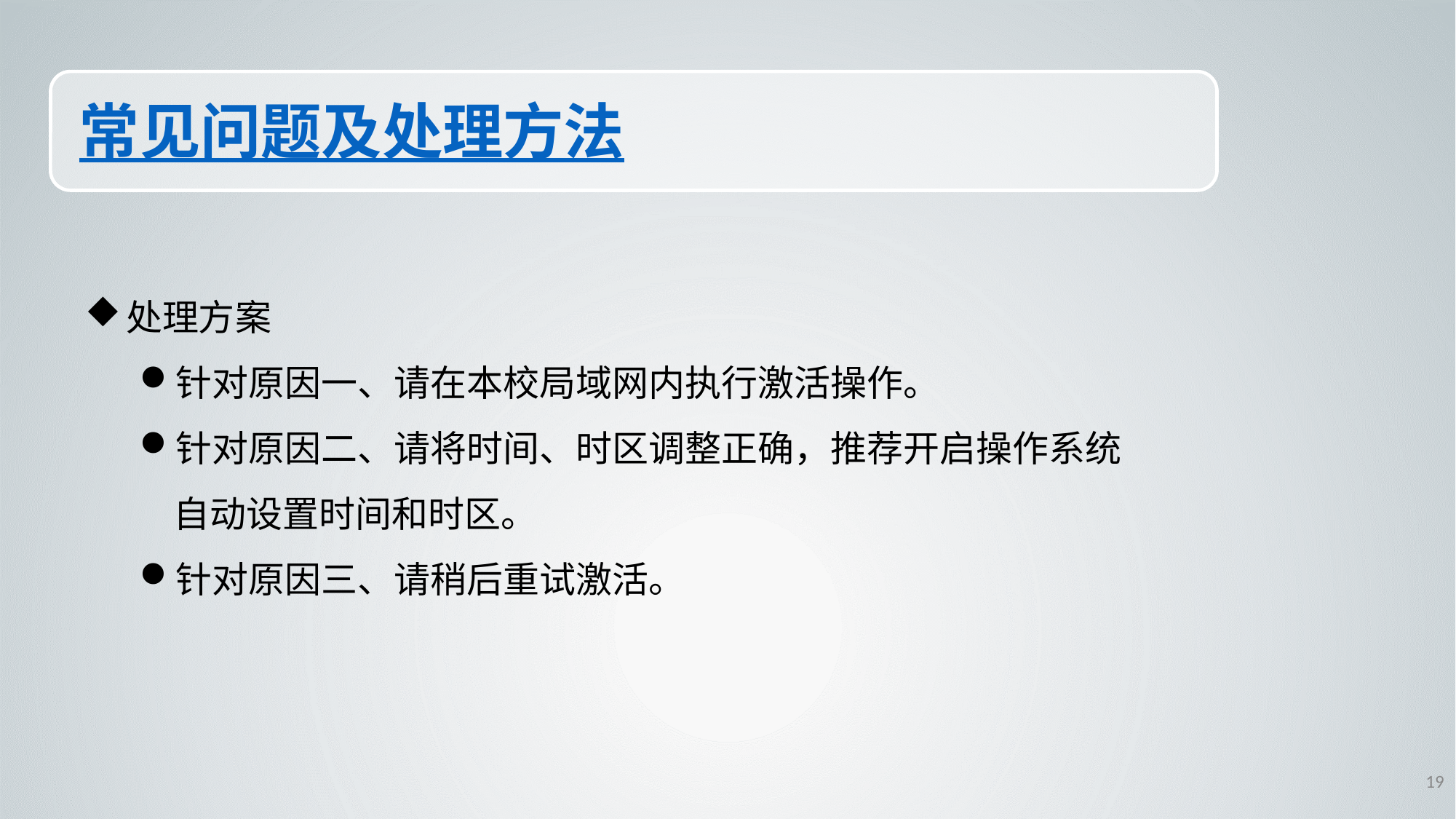

# 常见问题及处理方法
处理方案
针对原因一、请在本校局域网内执行激活操作。
针对原因二、请将时间、时区调整正确，推荐开启操作系统自动设置时间和时区。
针对原因三、请稍后重试激活。
19